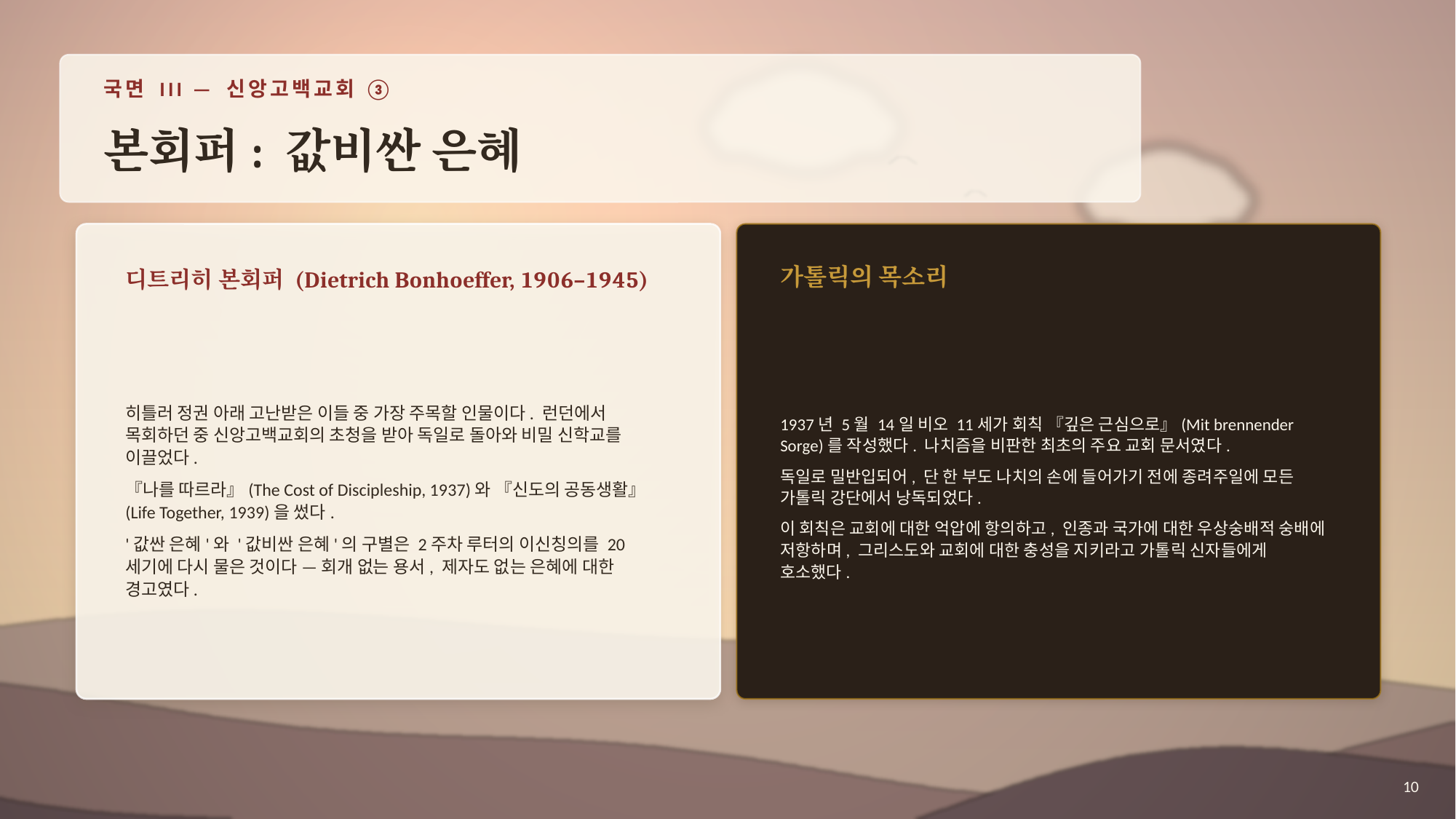

국면 III — 신앙고백교회 ③
본회퍼: 값비싼 은혜

디트리히 본회퍼 (Dietrich Bonhoeffer, 1906–1945)
가톨릭의 목소리
1937년 5월 14일 비오 11세가 회칙 『깊은 근심으로』(Mit brennender Sorge)를 작성했다. 나치즘을 비판한 최초의 주요 교회 문서였다.
독일로 밀반입되어, 단 한 부도 나치의 손에 들어가기 전에 종려주일에 모든 가톨릭 강단에서 낭독되었다.
이 회칙은 교회에 대한 억압에 항의하고, 인종과 국가에 대한 우상숭배적 숭배에 저항하며, 그리스도와 교회에 대한 충성을 지키라고 가톨릭 신자들에게 호소했다.
히틀러 정권 아래 고난받은 이들 중 가장 주목할 인물이다. 런던에서 목회하던 중 신앙고백교회의 초청을 받아 독일로 돌아와 비밀 신학교를 이끌었다.
『나를 따르라』(The Cost of Discipleship, 1937)와 『신도의 공동생활』(Life Together, 1939)을 썼다.
'값싼 은혜'와 '값비싼 은혜'의 구별은 2주차 루터의 이신칭의를 20세기에 다시 물은 것이다 — 회개 없는 용서, 제자도 없는 은혜에 대한 경고였다.
10